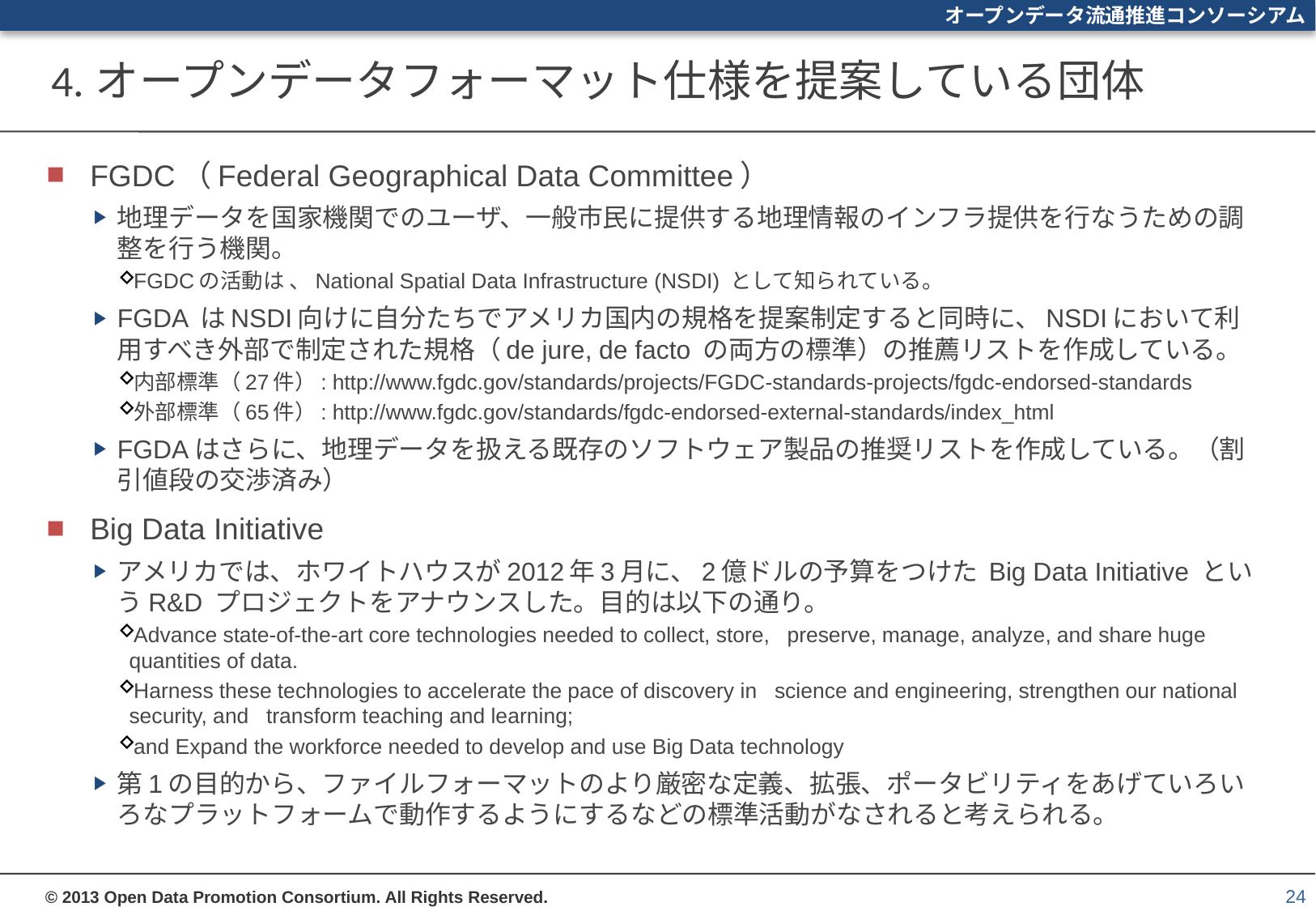

# 4.オープンデータフォーマット仕様を提案している団体
FGDC（Federal Geographical Data Committee）
地理データを国家機関でのユーザ、一般市民に提供する地理情報のインフラ提供を行なうための調整を行う機関。
FGDCの活動は 、National Spatial Data Infrastructure (NSDI) として知られている。
FGDA はNSDI向けに自分たちでアメリカ国内の規格を提案制定すると同時に、NSDIにおいて利用すべき外部で制定された規格（de jure, de facto の両方の標準）の推薦リストを作成している。
内部標準（27件）: http://www.fgdc.gov/standards/projects/FGDC-standards-projects/fgdc-endorsed-standards
外部標準（65件）: http://www.fgdc.gov/standards/fgdc-endorsed-external-standards/index_html
FGDAはさらに、地理データを扱える既存のソフトウェア製品の推奨リストを作成している。（割引値段の交渉済み）
Big Data Initiative
アメリカでは、ホワイトハウスが2012年3月に、2億ドルの予算をつけた Big Data Initiative というR&D プロジェクトをアナウンスした。目的は以下の通り。
Advance state-of-the-art core technologies needed to collect, store,   preserve, manage, analyze, and share huge quantities of data.
Harness these technologies to accelerate the pace of discovery in   science and engineering, strengthen our national security, and   transform teaching and learning;
and Expand the workforce needed to develop and use Big Data technology
第1の目的から、ファイルフォーマットのより厳密な定義、拡張、ポータビリティをあげていろいろなプラットフォームで動作するようにするなどの標準活動がなされると考えられる。

24